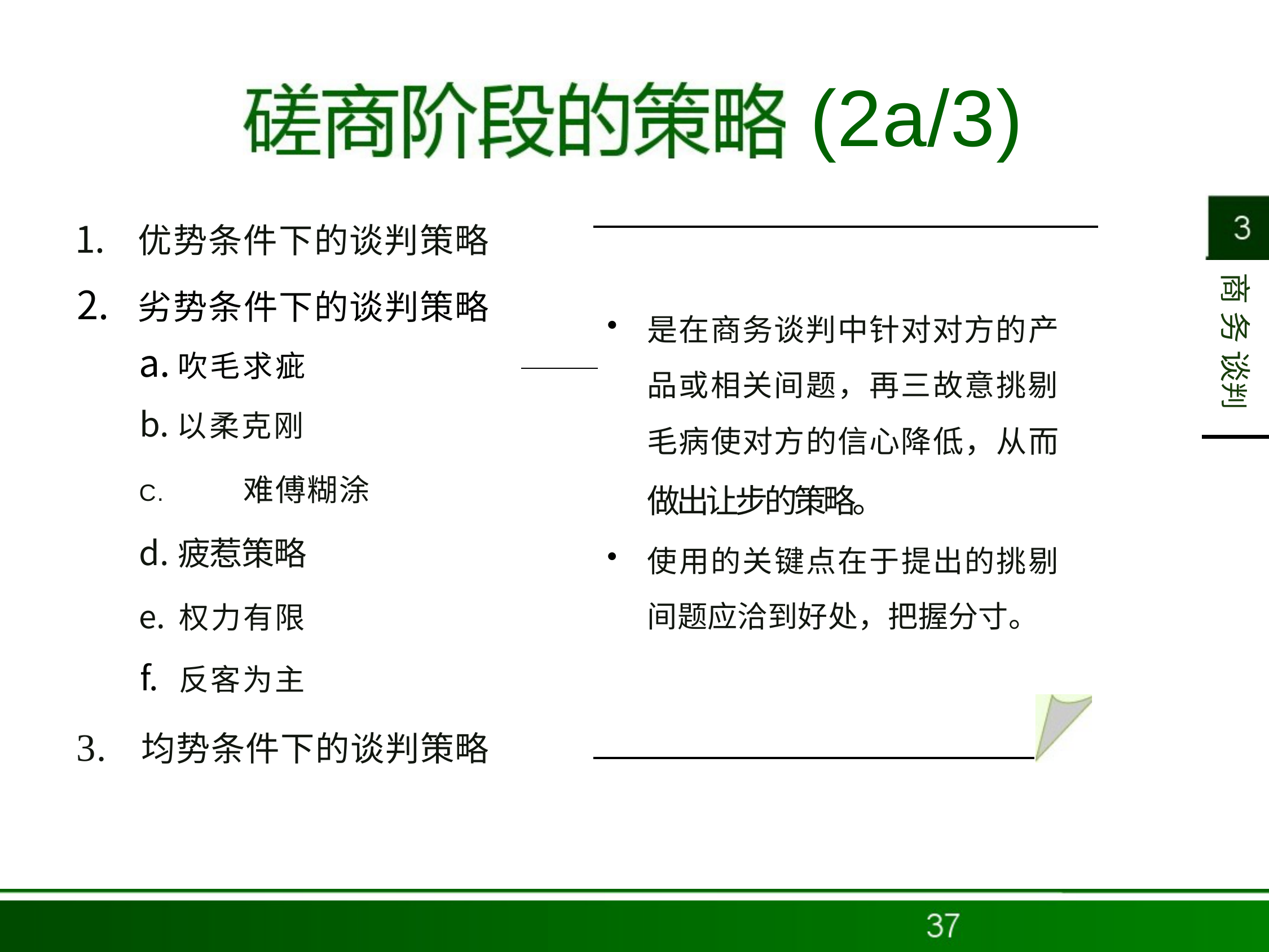

# (2a/3)

优势条件下的谈判策略
劣势条件下的谈判策略
吹毛求疵
以柔克刚
C.	难傅糊涂
疲惹策略
权力有限
反客为主
3.	均势条件下的谈判策略

商 务 谈判
是在商务谈判中针对对方的产 品或相关间题，再三故意挑剔 毛病使对方的信心降低，从而 做出让步的策略。
使用的关键点在于提出的挑剔 间题应洽到好处，把握分寸。